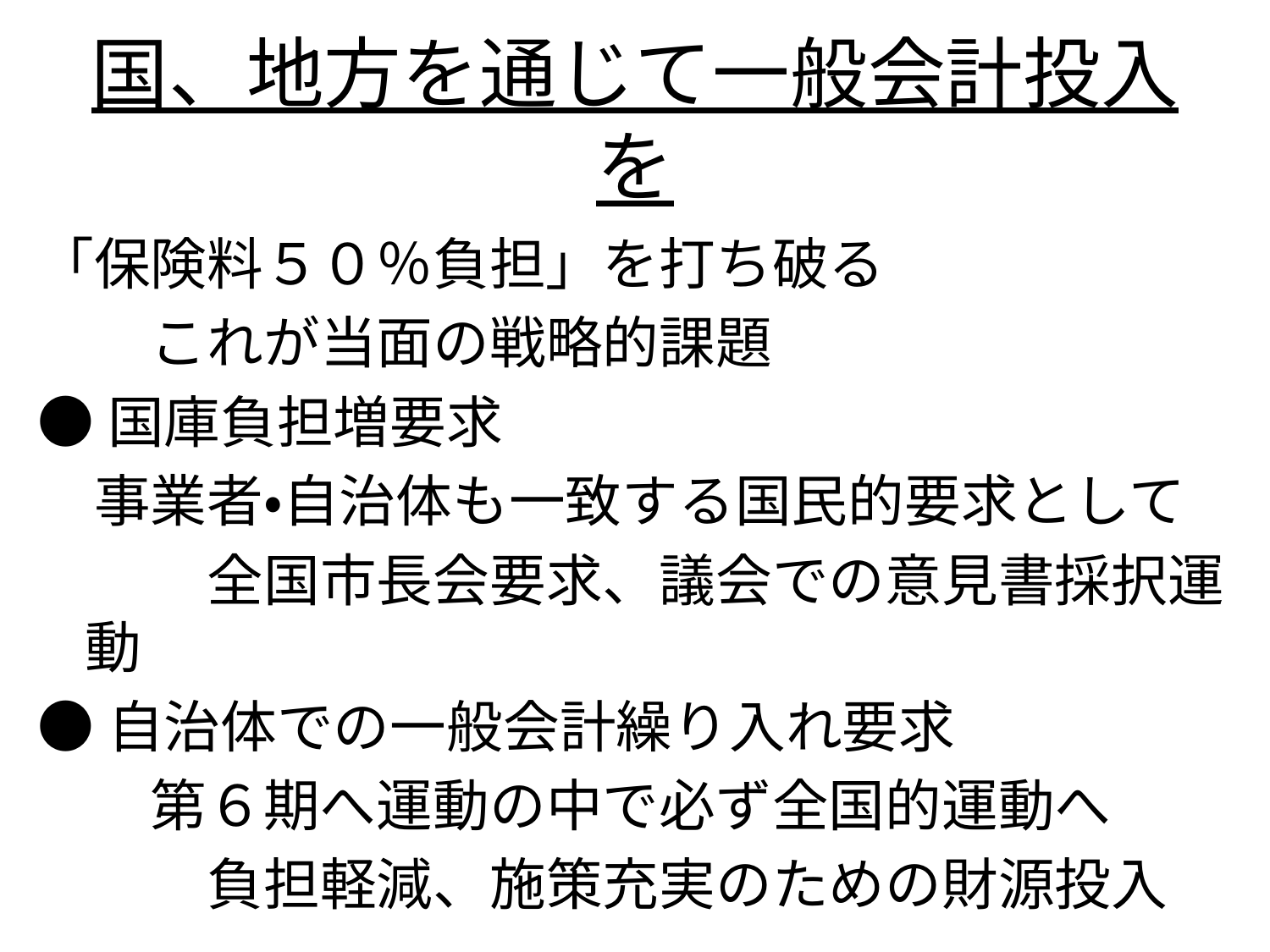

# 国、地方を通じて一般会計投入を
「保険料５０％負担」を打ち破る
　　これが当面の戦略的課題
●国庫負担増要求
　事業者・自治体も一致する国民的要求として
　　　全国市長会要求、議会での意見書採択運動
●自治体での一般会計繰り入れ要求
　　第６期へ運動の中で必ず全国的運動へ
　　　負担軽減、施策充実のための財源投入